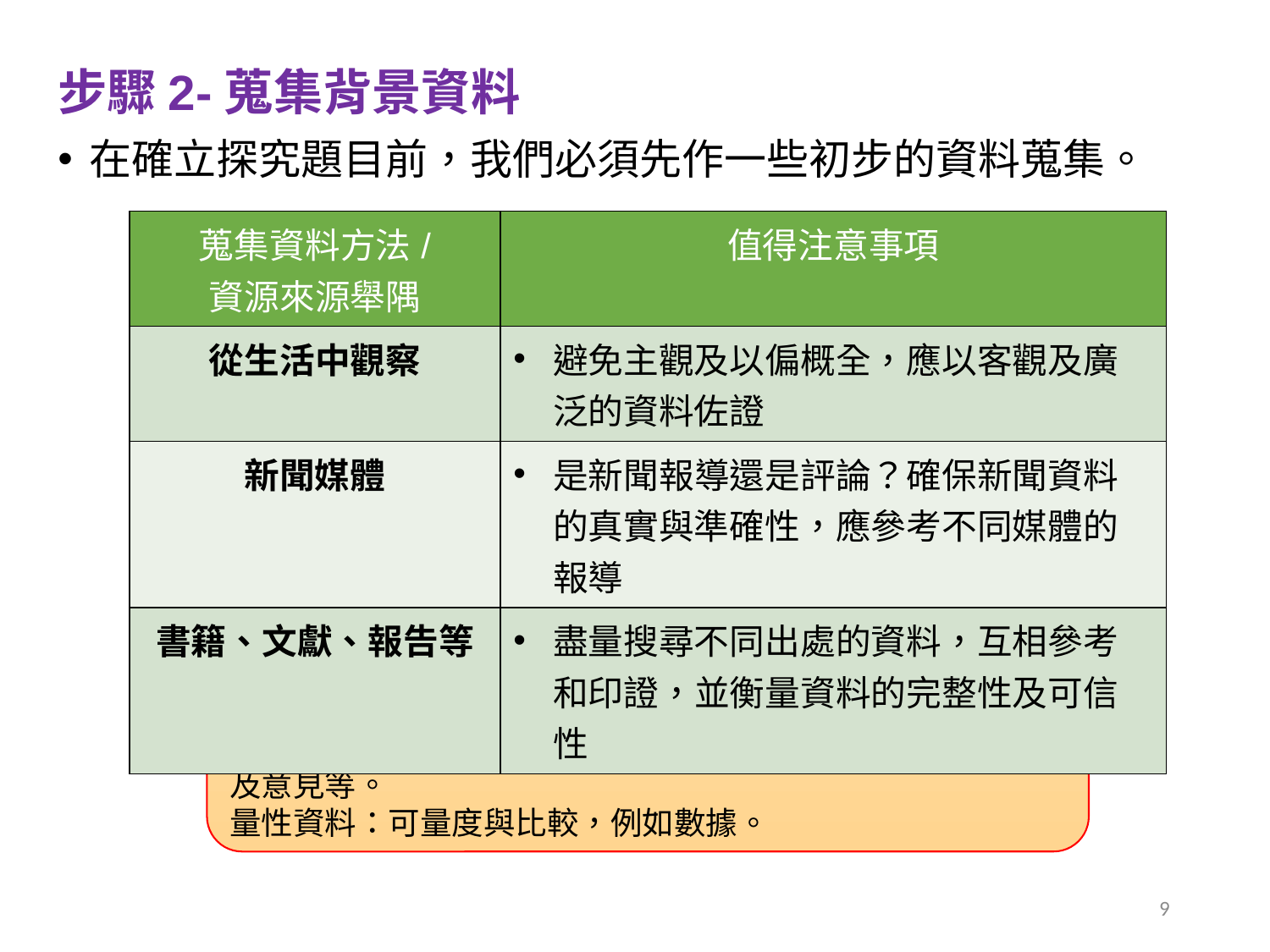

步驟2-蒐集背景資料
在確立探究題目前，我們必須先作一些初步的資料蒐集。

| 蒐集資料方法/ 資源來源舉隅 | 值得注意事項 |
| --- | --- |
| 從生活中觀察 | 避免主觀及以偏概全，應以客觀及廣泛的資料佐證 |
| 新聞媒體 | 是新聞報導還是評論？確保新聞資料的真實與準確性，應參考不同媒體的報導 |
| 書籍、文獻、報告等 | 盡量搜尋不同出處的資料，互相參考和印證，並衡量資料的完整性及可信性 |
知多一點點：質性資料與量性資料
(又稱定性資料和定量資料)
質性資料：不可直接量度與比較，例如日常觀察、個人感受及意見等。
量性資料：可量度與比較，例如數據。
9